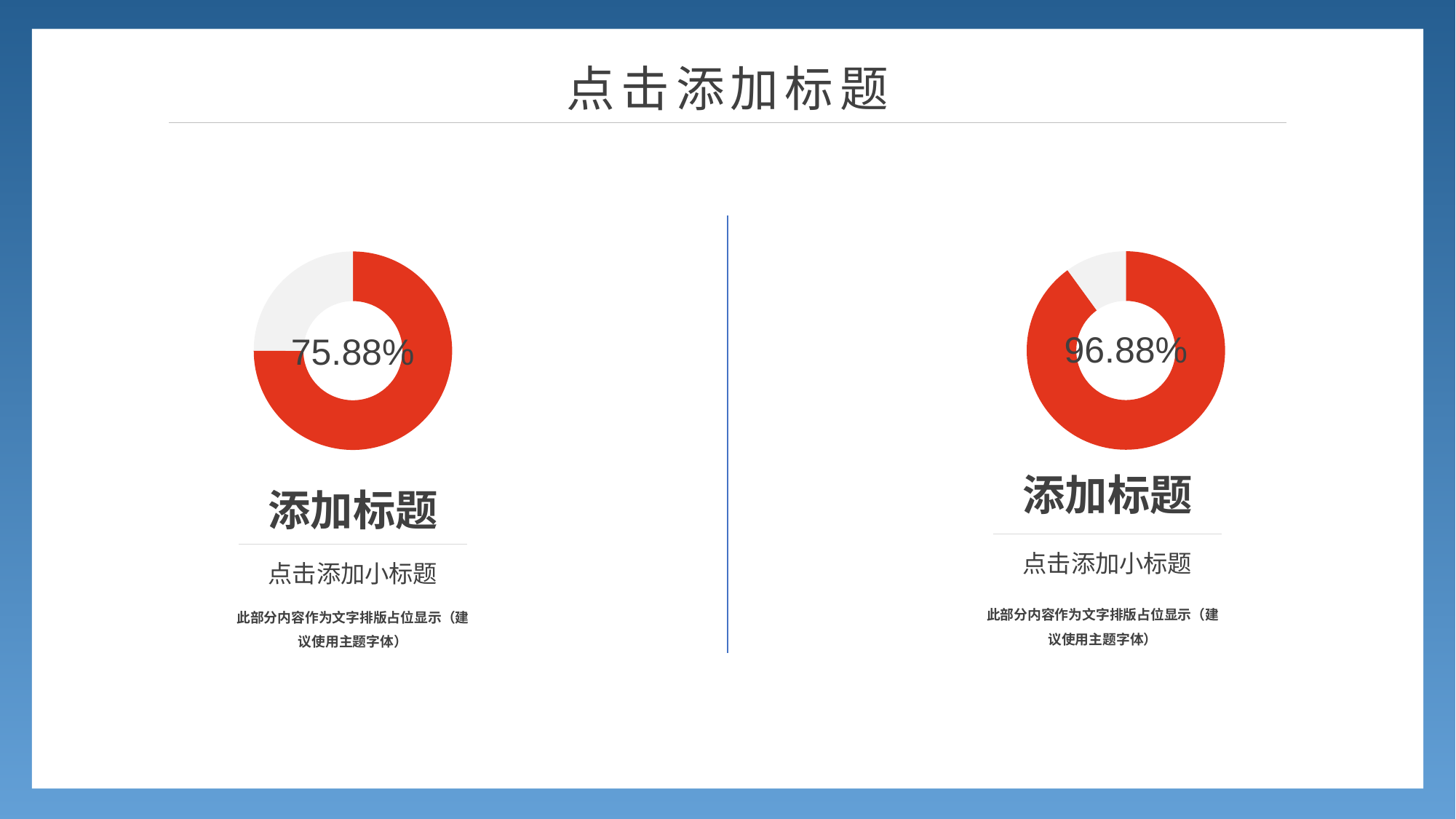

点击添加标题

### Chart

| Category |  |
|---|---|
96.88%

### Chart

| Category |  |
|---|---|
75.88%
添加标题
点击添加小标题
添加标题
点击添加小标题
此部分内容作为文字排版占位显示（建议使用主题字体）
此部分内容作为文字排版占位显示（建议使用主题字体）